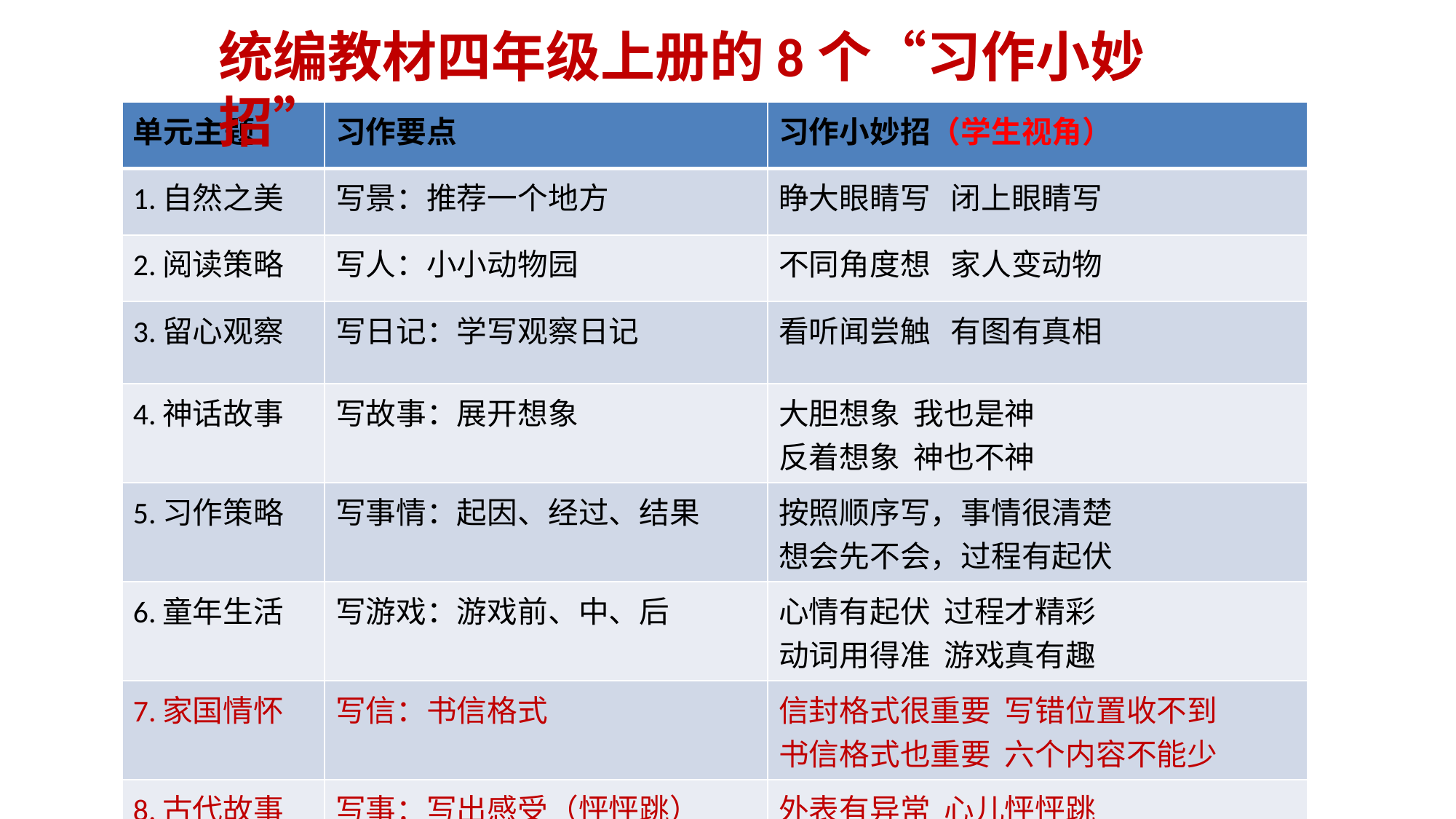

统编教材四年级上册的8个“习作小妙招”
| 单元主题 | 习作要点 | 习作小妙招（学生视角） |
| --- | --- | --- |
| 1.自然之美 | 写景：推荐一个地方 | 睁大眼睛写 闭上眼睛写 |
| 2.阅读策略 | 写人：小小动物园 | 不同角度想 家人变动物 |
| 3.留心观察 | 写日记：学写观察日记 | 看听闻尝触 有图有真相 |
| 4.神话故事 | 写故事：展开想象 | 大胆想象 我也是神 反着想象 神也不神 |
| 5.习作策略 | 写事情：起因、经过、结果 | 按照顺序写，事情很清楚 想会先不会，过程有起伏 |
| 6.童年生活 | 写游戏：游戏前、中、后 | 心情有起伏 过程才精彩 动词用得准 游戏真有趣 |
| 7.家国情怀 | 写信：书信格式 | 信封格式很重要 写错位置收不到 书信格式也重要 六个内容不能少 |
| 8.古代故事 | 写事：写出感受（怦怦跳） | 外表有异常 心儿怦怦跳 出点小意外 心儿怦怦跳 |